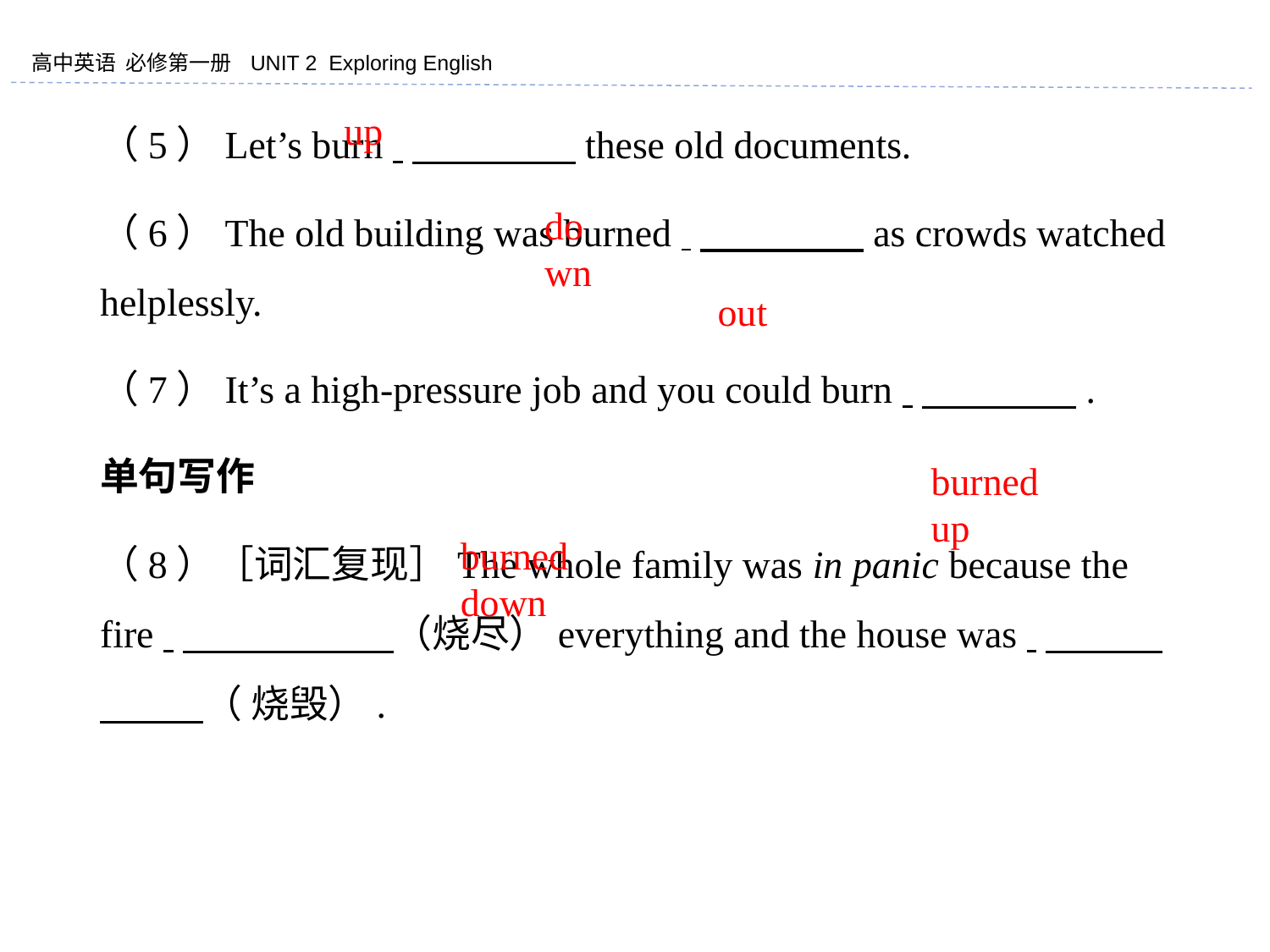

（5）Let’s burn  　　　　 these old documents.
（6）The old building was burned  　　　　 as crowds watched helplessly.
（7）It’s a high-pressure job and you could burn  　　　　.
单句写作
（8）［词汇复现］The whole family was in panic because the fire  　　　　  　（烧尽）everything and the house was  　　　　  　 （ 烧毁）.

up
down
out
burned up
burned down